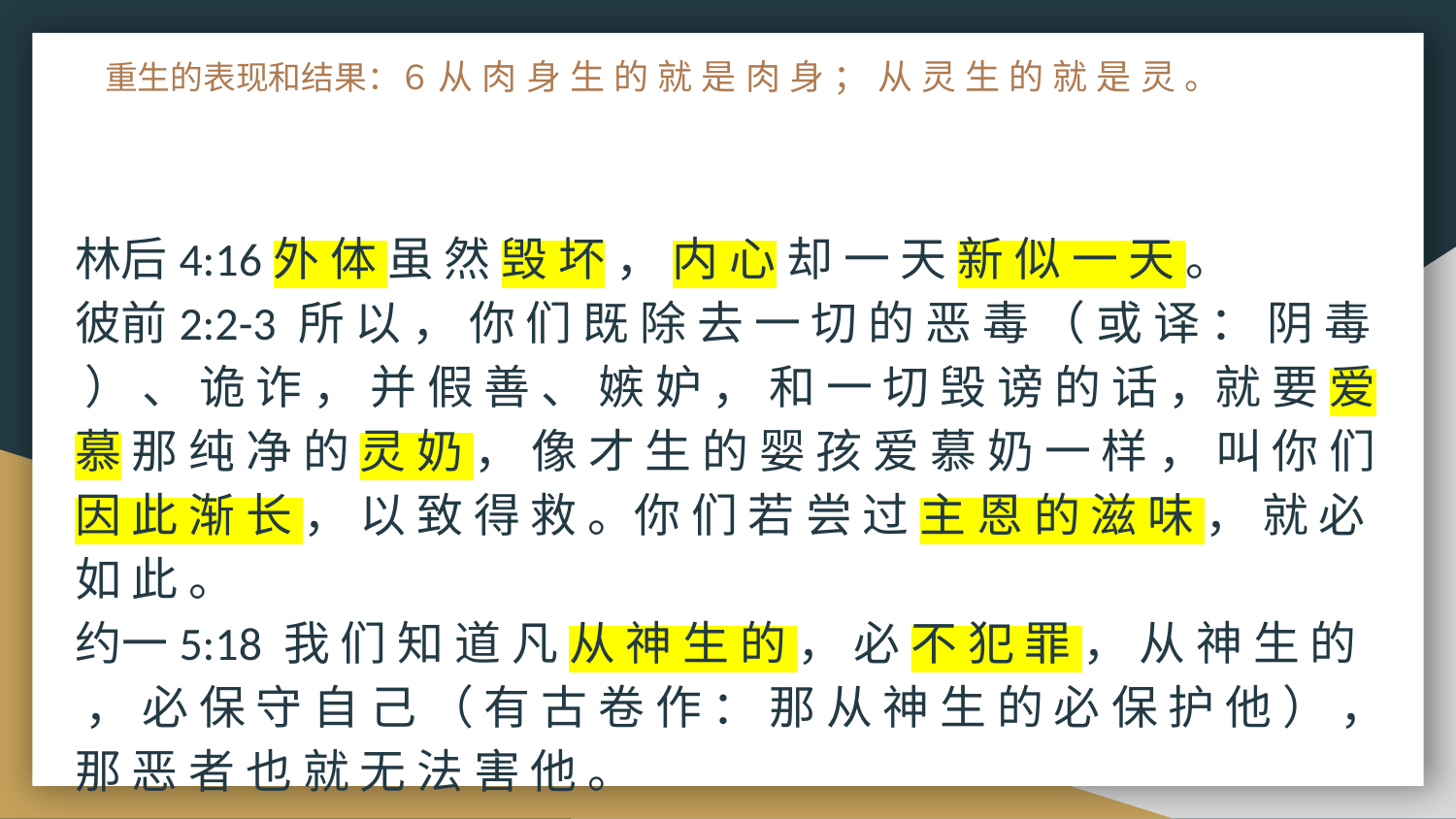

# 重生的表现和结果：6 从 肉 身 生 的 就 是 肉 身 ； 从 灵 生 的 就 是 灵 。
林后4:16外 体 虽 然 毁 坏 ， 内 心 却 一 天 新 似 一 天 。
彼前2:2-3 所 以 ， 你 们 既 除 去 一 切 的 恶 毒 （ 或 译 ： 阴 毒 ） 、 诡 诈 ， 并 假 善 、 嫉 妒 ， 和 一 切 毁 谤 的 话 ，就 要 爱 慕 那 纯 净 的 灵 奶 ， 像 才 生 的 婴 孩 爱 慕 奶 一 样 ， 叫 你 们 因 此 渐 长 ， 以 致 得 救 。你 们 若 尝 过 主 恩 的 滋 味 ， 就 必 如 此 。
约一5:18 我 们 知 道 凡 从 神 生 的 ， 必 不 犯 罪 ， 从 神 生 的 ， 必 保 守 自 己 （ 有 古 卷 作 ： 那 从 神 生 的 必 保 护 他 ） ， 那 恶 者 也 就 无 法 害 他 。